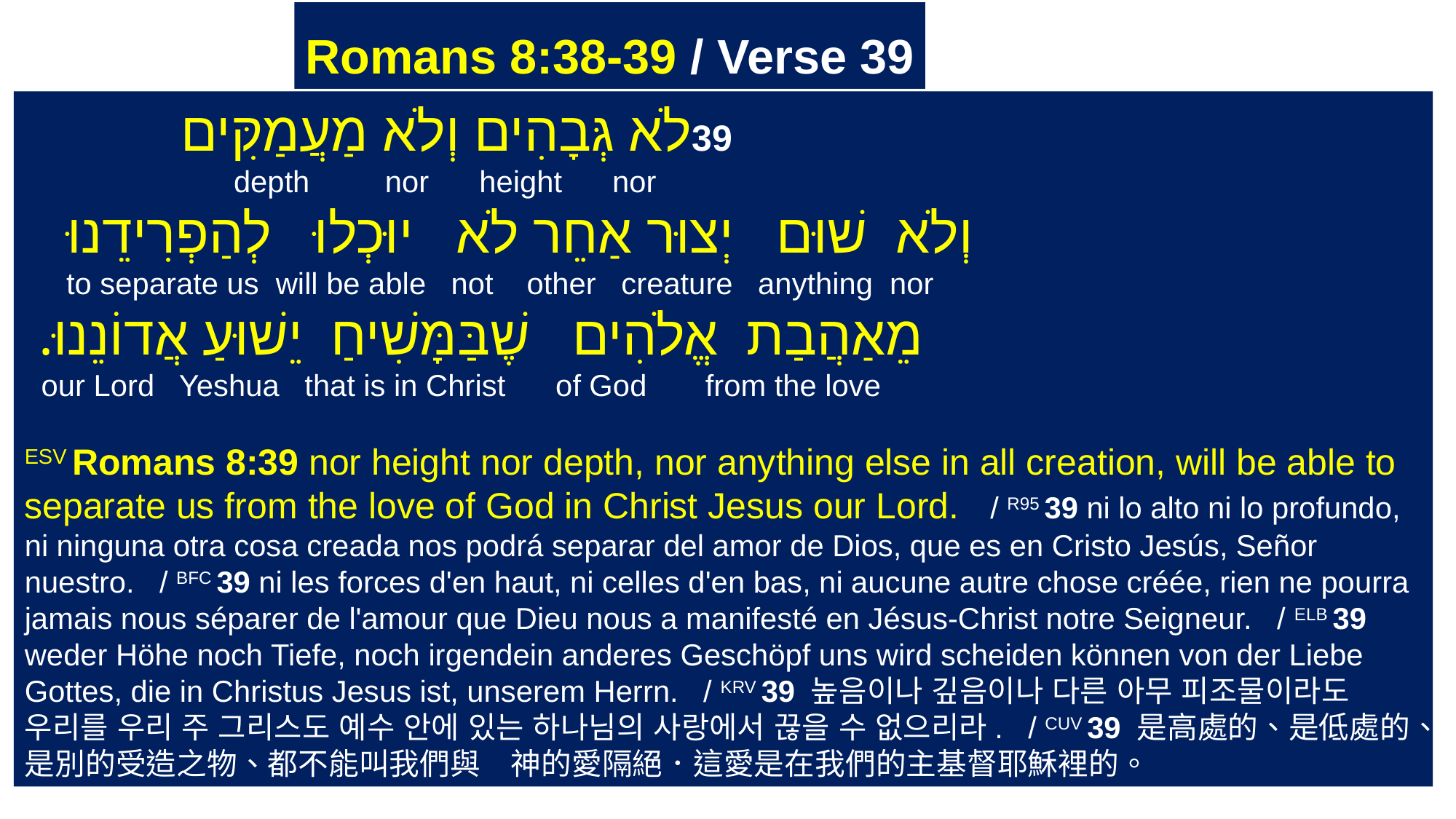

Romans 8:38-39 / Verse 39
    39‎לֹא גְּבָהִים וְלֹא מַעֲמַקִּים
                         depth         nor      height      nor
 וְלֹא  שׁוּם   יְצוּר אַחֵר לֹא   יוּכְלוּ   לְהַפְרִידֵנוּ
     to separate us  will be able   not    other   creature   anything  nor
 מֵאַהֲבַת  אֱלֹהִים   שֶׁבַּמָּשִׁיחַ  יֵשׁוּעַ אֲדוֹנֵנוּ.
  our Lord   Yeshua   that is in Christ      of God       from the love

ESV Romans 8:39 nor height nor depth, nor anything else in all creation, will be able to separate us from the love of God in Christ Jesus our Lord.   / R95 39 ni lo alto ni lo profundo, ni ninguna otra cosa creada nos podrá separar del amor de Dios, que es en Cristo Jesús, Señor nuestro.   / BFC 39 ni les forces d'en haut, ni celles d'en bas, ni aucune autre chose créée, rien ne pourra jamais nous séparer de l'amour que Dieu nous a manifesté en Jésus-Christ notre Seigneur.   / ELB 39 weder Höhe noch Tiefe, noch irgendein anderes Geschöpf uns wird scheiden können von der Liebe Gottes, die in Christus Jesus ist, unserem Herrn.   / KRV 39 높음이나 깊음이나 다른 아무 피조물이라도 우리를 우리 주 그리스도 예수 안에 있는 하나님의 사랑에서 끊을 수 없으리라.   / CUV 39 是高處的、是低處的、是別的受造之物、都不能叫我們與　神的愛隔絕．這愛是在我們的主基督耶穌裡的。